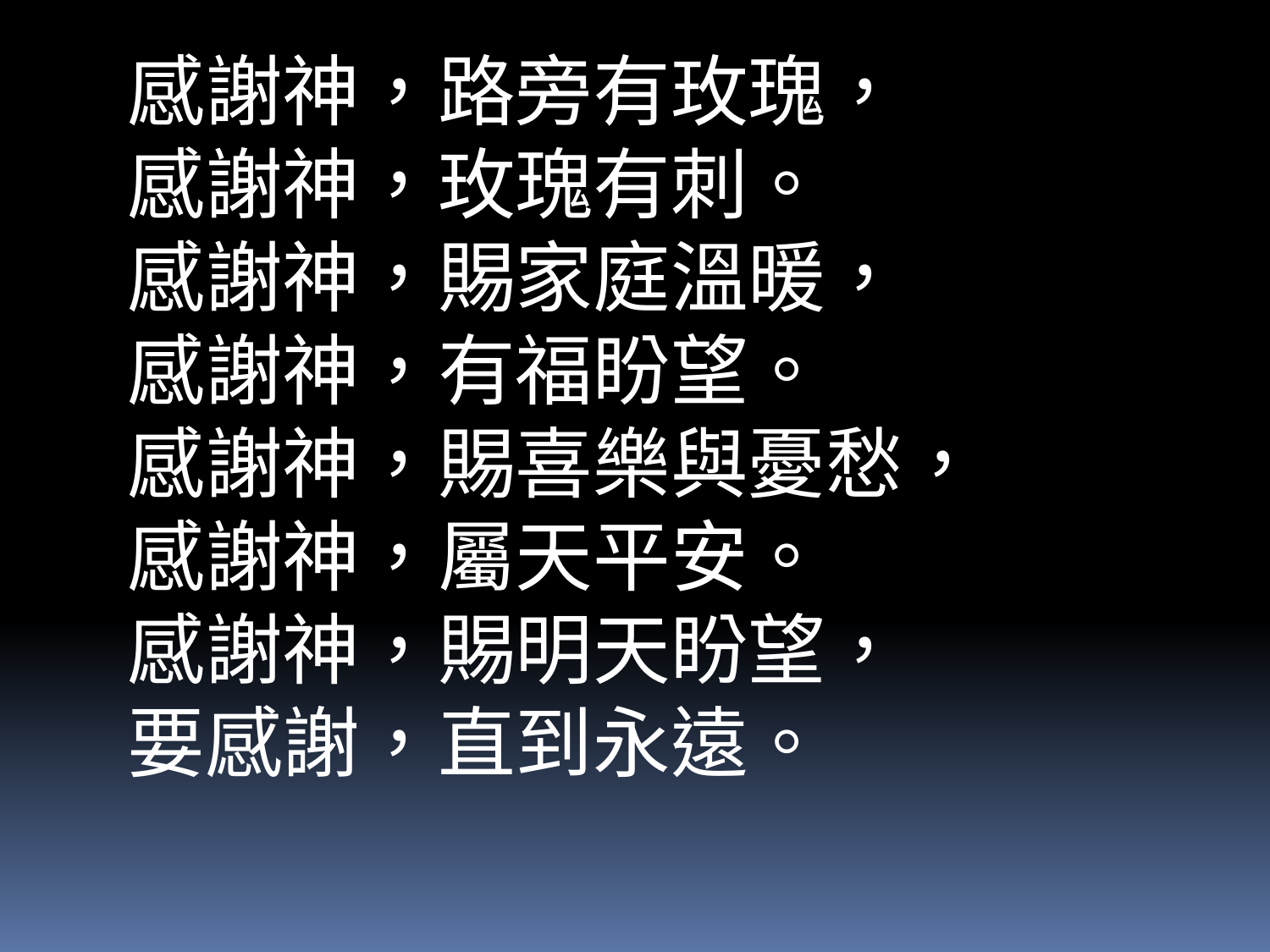

感謝神，路旁有玫瑰，
感謝神，玫瑰有刺。
感謝神，賜家庭溫暖，
感謝神，有福盼望。
感謝神，賜喜樂與憂愁，
感謝神，屬天平安。
感謝神，賜明天盼望，
要感謝，直到永遠。